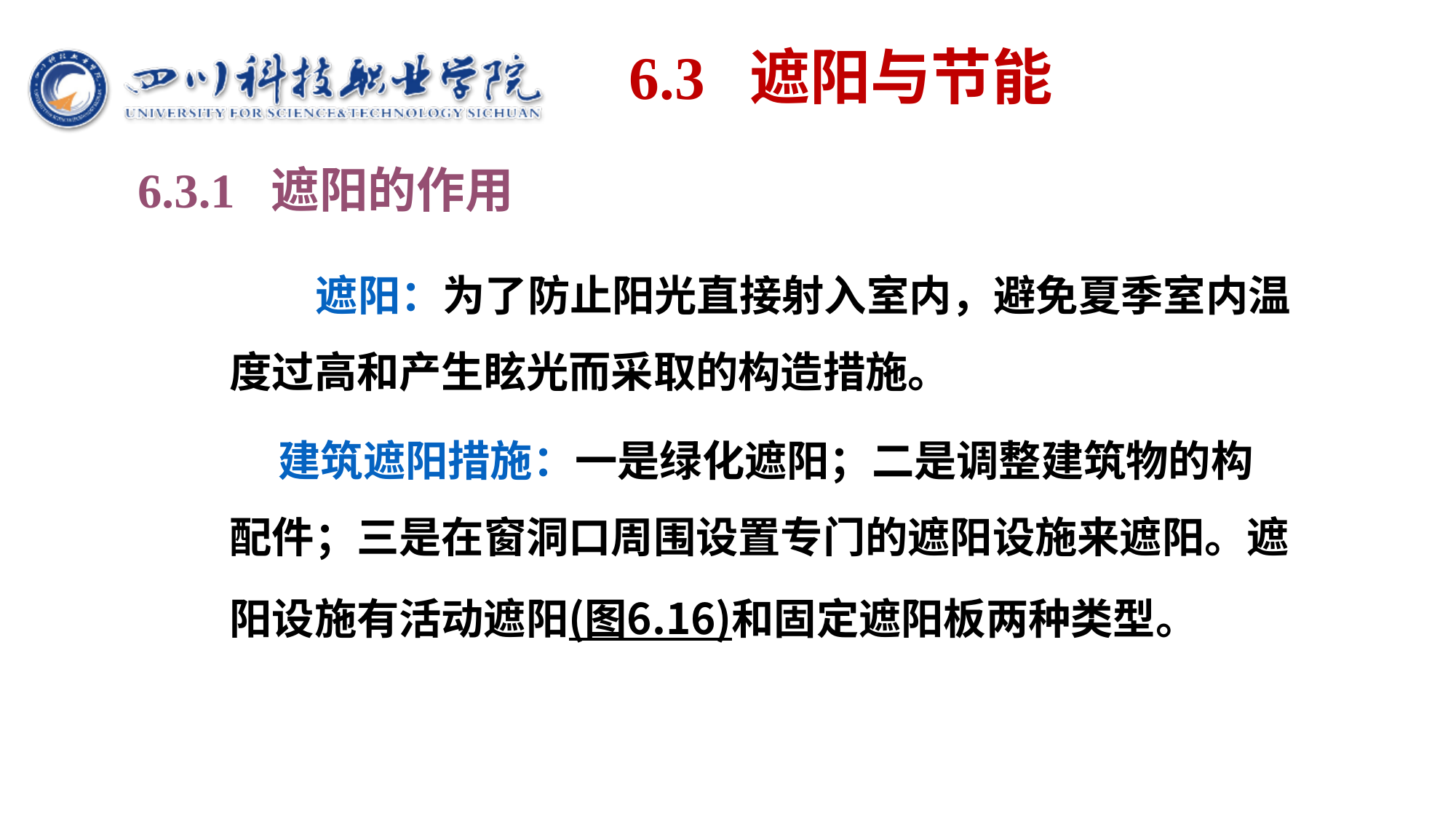

# 6.3  遮阳与节能
6.3.1  遮阳的作用
        遮阳：为了防止阳光直接射入室内，避免夏季室内温度过高和产生眩光而采取的构造措施。
    建筑遮阳措施：一是绿化遮阳；二是调整建筑物的构配件；三是在窗洞口周围设置专门的遮阳设施来遮阳。遮阳设施有活动遮阳(图6.16)和固定遮阳板两种类型。